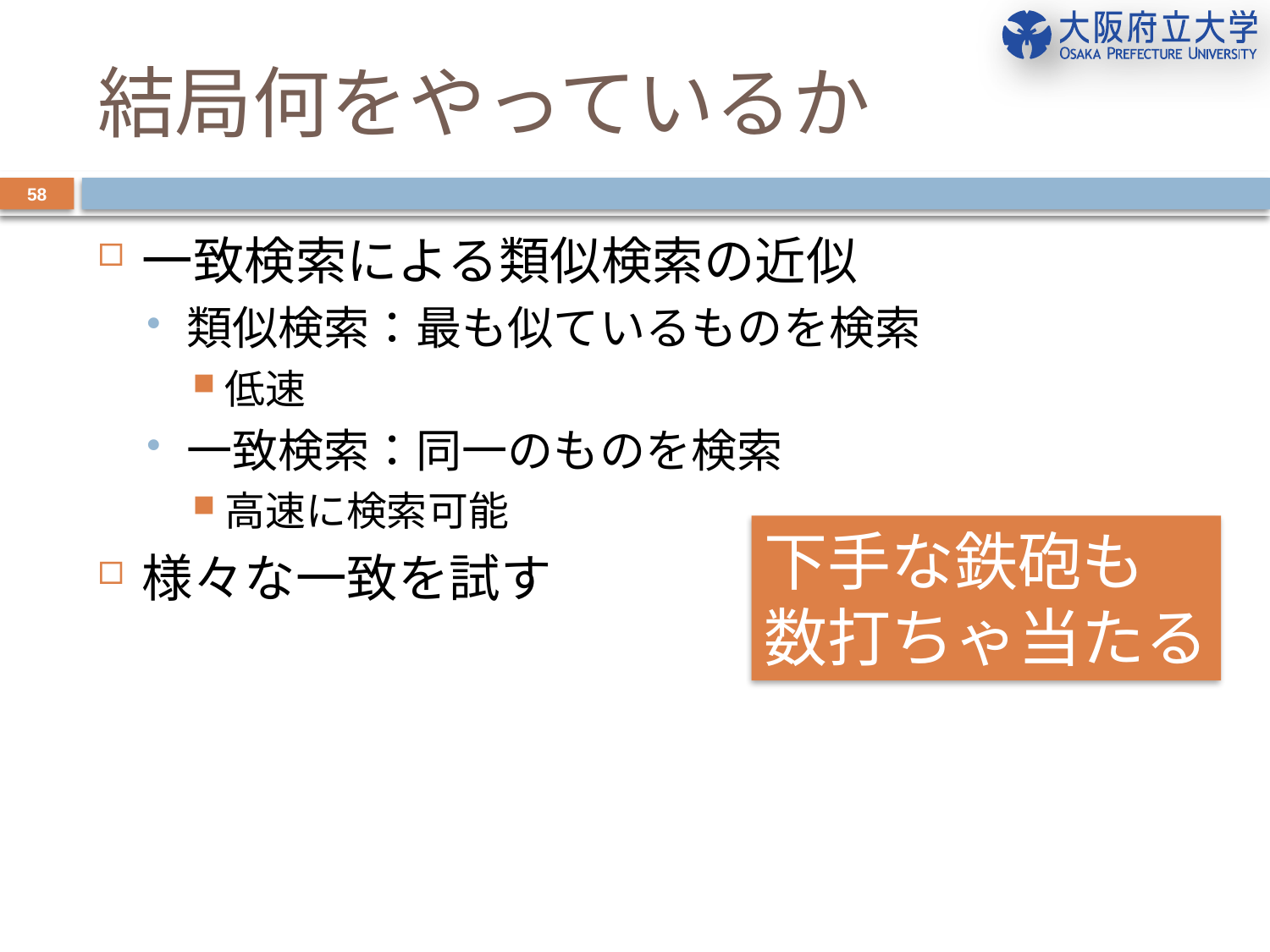

# 結局何をやっているか
58
一致検索による類似検索の近似
類似検索：最も似ているものを検索
低速
一致検索：同一のものを検索
高速に検索可能
様々な一致を試す
下手な鉄砲も
数打ちゃ当たる